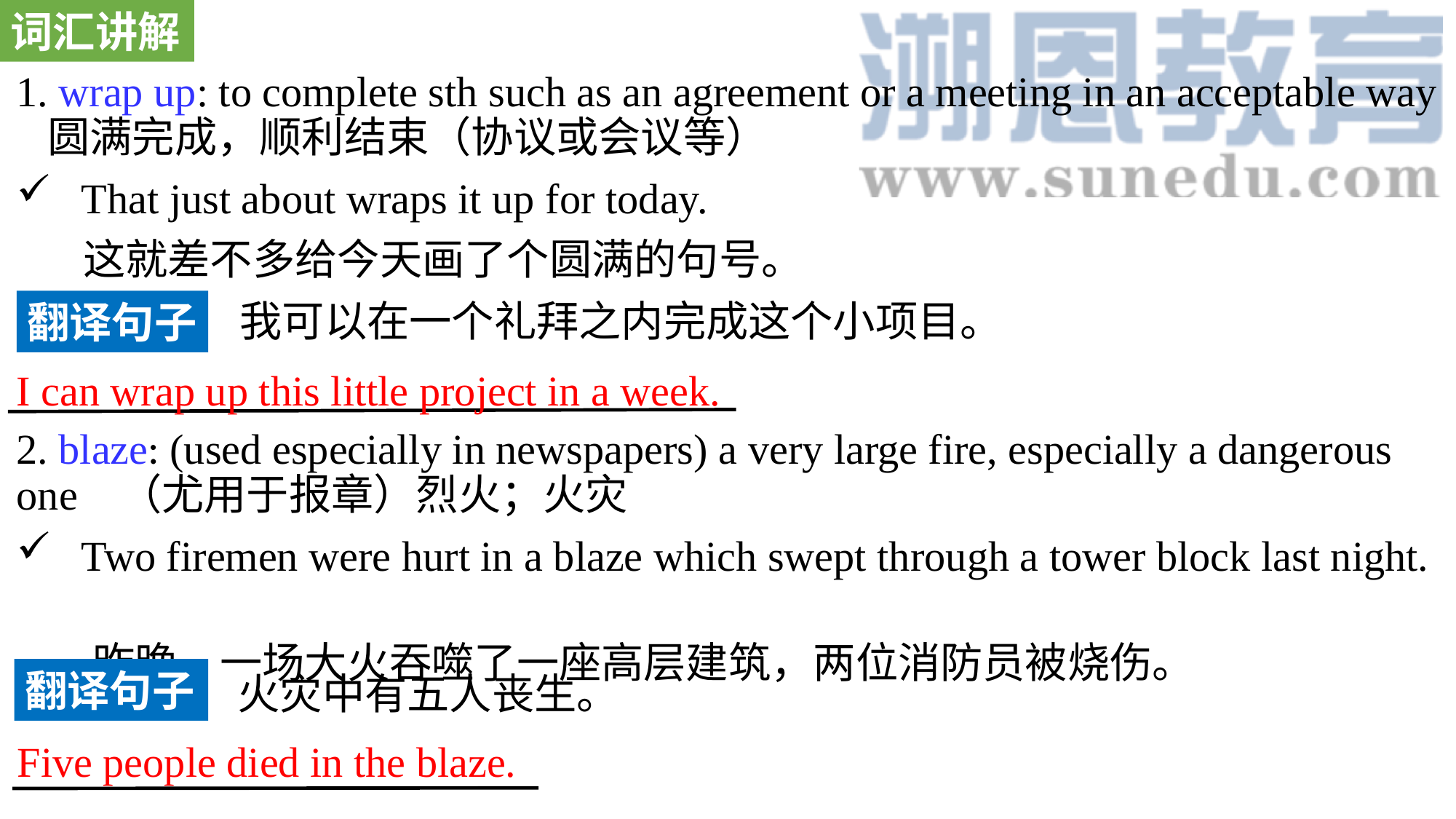

词汇讲解
1. wrap up: to complete sth such as an agreement or a meeting in an acceptable way    圆满完成，顺利结束（协议或会议等）
 That just about wraps it up for today.
      这就差不多给今天画了个圆满的句号。

2. blaze: (used especially in newspapers) a very large fire, especially a dangerous one   （尤用于报章）烈火；火灾
 Two firemen were hurt in a blaze which swept through a tower block last night.
       昨晚，一场大火吞噬了一座高层建筑，两位消防员被烧伤。
我可以在一个礼拜之内完成这个小项目。
翻译句子
I can wrap up this little project in a week.
翻译句子
火灾中有五人丧生。
Five people died in the blaze.